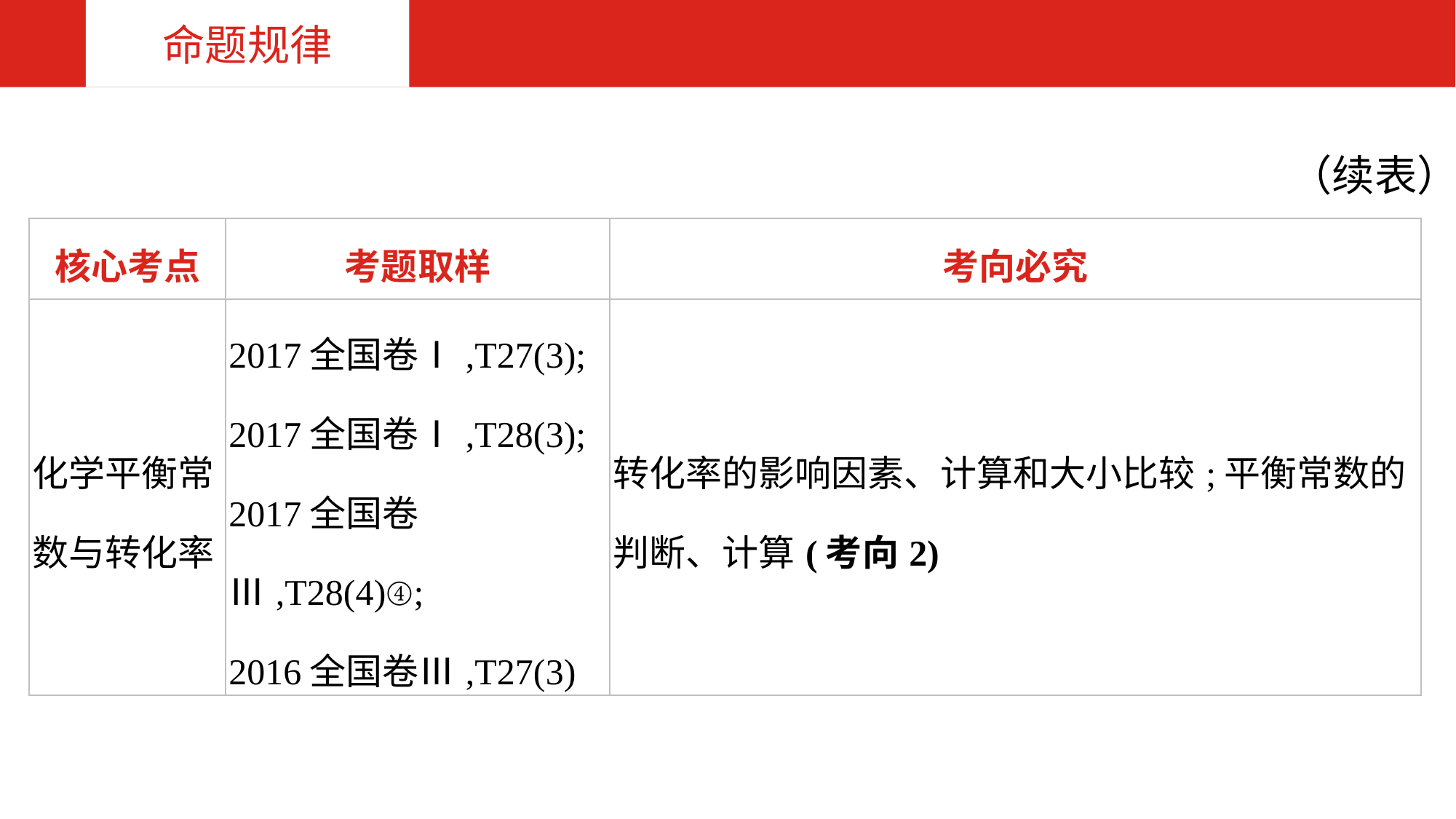

命题规律
（续表）
| 核心考点 | 考题取样 | 考向必究 |
| --- | --- | --- |
| 化学平衡常数与转化率 | 2017全国卷Ⅰ,T27(3); 2017全国卷Ⅰ,T28(3); 2017全国卷Ⅲ,T28(4)④; 2016全国卷Ⅲ,T27(3) | 转化率的影响因素、计算和大小比较;平衡常数的判断、计算(考向2) |